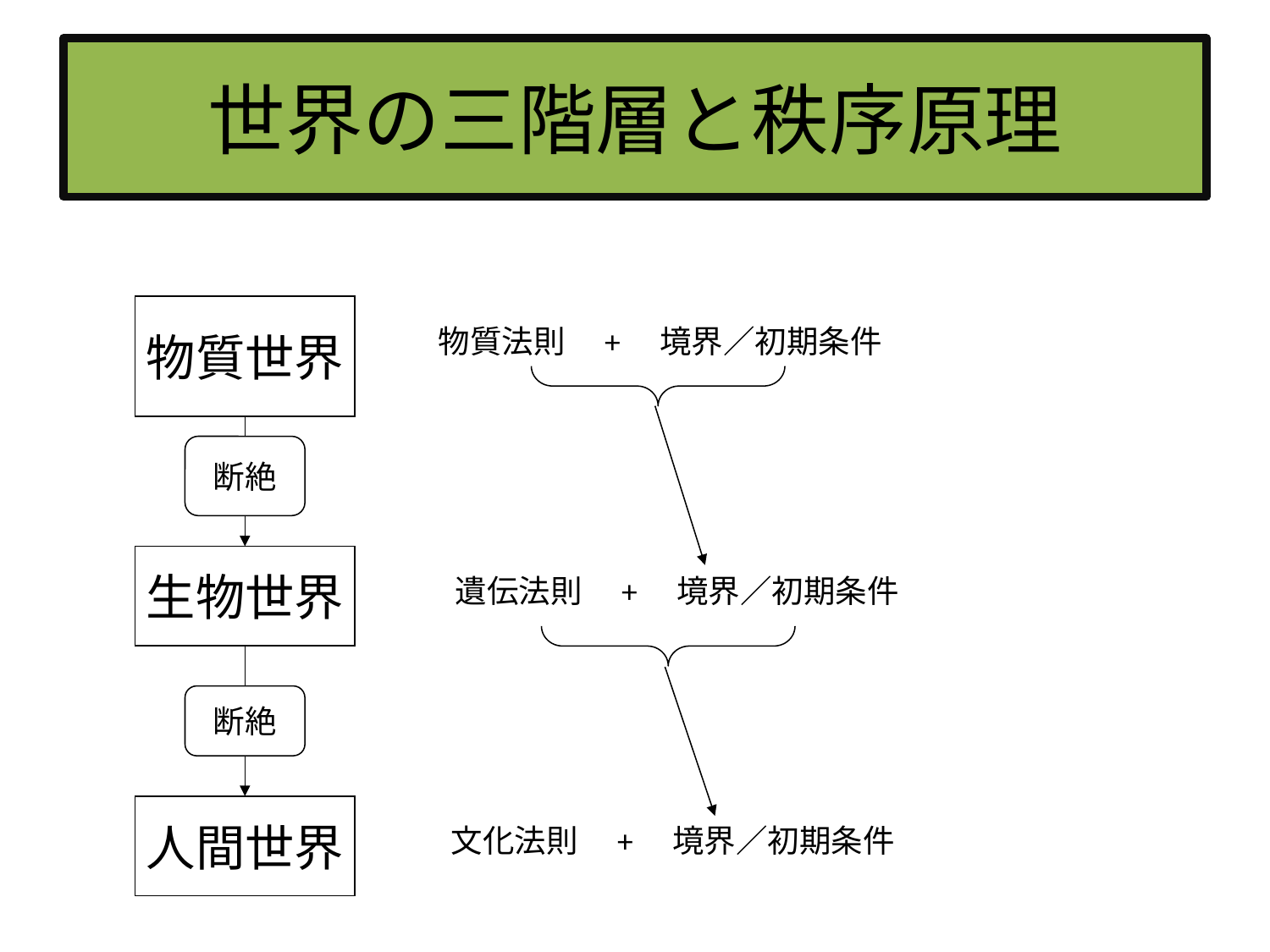

# 世界の三階層と秩序原理

物質世界
物質法則　+　境界／初期条件

断絶

生物世界
遺伝法則　+　境界／初期条件

断絶
人間世界
文化法則　+　境界／初期条件